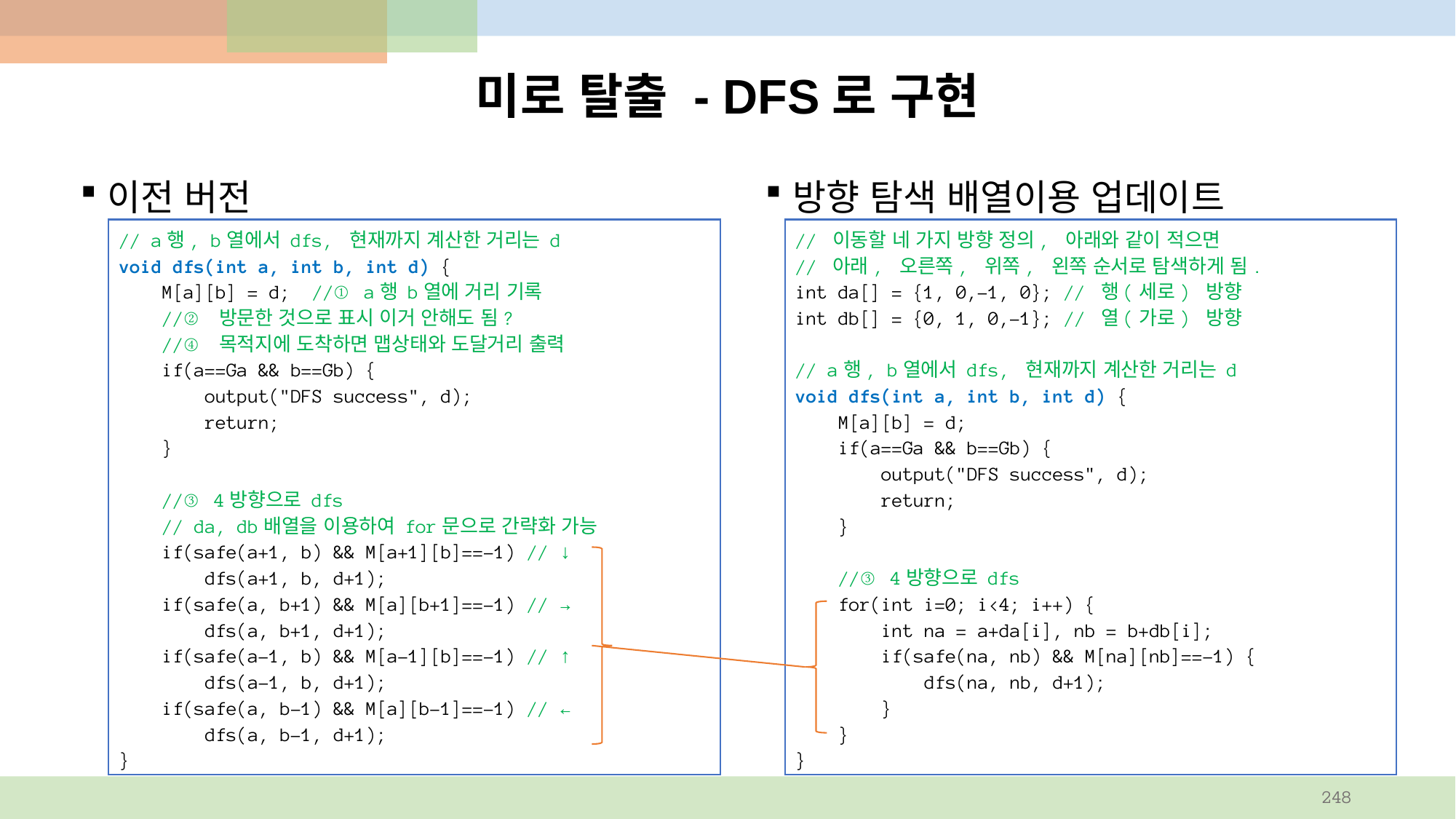

# 미로 탈출 - DFS로 구현
방향 탐색 배열이용 업데이트
이전 버전

// a행, b열에서 dfs, 현재까지 계산한 거리는 d
void dfs(int a, int b, int d) {
    M[a][b] = d;  //① a행 b열에 거리 기록
    //② 방문한 것으로 표시 이거 안해도 됨?
    //④ 목적지에 도착하면 맵상태와 도달거리 출력
    if(a==Ga && b==Gb) {
        output("DFS success", d);
        return;
    }

    //③ 4방향으로 dfs
    // da, db배열을 이용하여 for문으로 간략화 가능
    if(safe(a+1, b) && M[a+1][b]==-1) // ↓
        dfs(a+1, b, d+1);
    if(safe(a, b+1) && M[a][b+1]==-1) // →
        dfs(a, b+1, d+1);
    if(safe(a-1, b) && M[a-1][b]==-1) // ↑
        dfs(a-1, b, d+1);
    if(safe(a, b-1) && M[a][b-1]==-1) // ←
        dfs(a, b-1, d+1);
}
// 이동할 네 가지 방향 정의, 아래와 같이 적으면
// 아래, 오른쪽, 위쪽, 왼쪽 순서로 탐색하게 됨.
int da[] = {1, 0,-1, 0}; // 행(세로) 방향
int db[] = {0, 1, 0,-1}; // 열(가로) 방향

// a행, b열에서 dfs, 현재까지 계산한 거리는 d
void dfs(int a, int b, int d) {
    M[a][b] = d;
    if(a==Ga && b==Gb) {
        output("DFS success", d);
        return;
    }

    //③ 4방향으로 dfs
    for(int i=0; i<4; i++) {
        int na = a+da[i], nb = b+db[i];
        if(safe(na, nb) && M[na][nb]==-1) {
            dfs(na, nb, d+1);
        }
    }
}

248